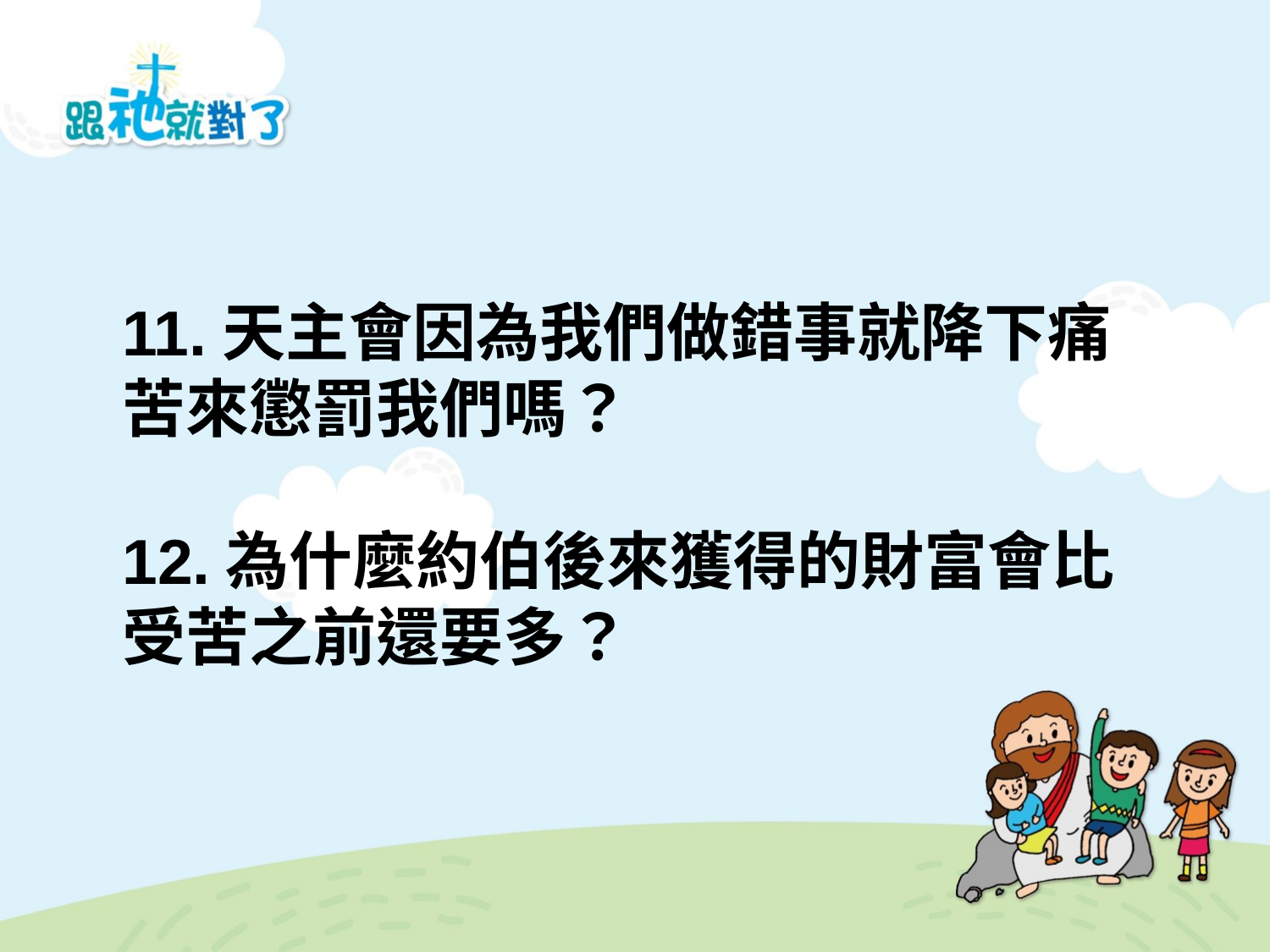

11.天主會因為我們做錯事就降下痛苦來懲罰我們嗎？

12.為什麼約伯後來獲得的財富會比受苦之前還要多？